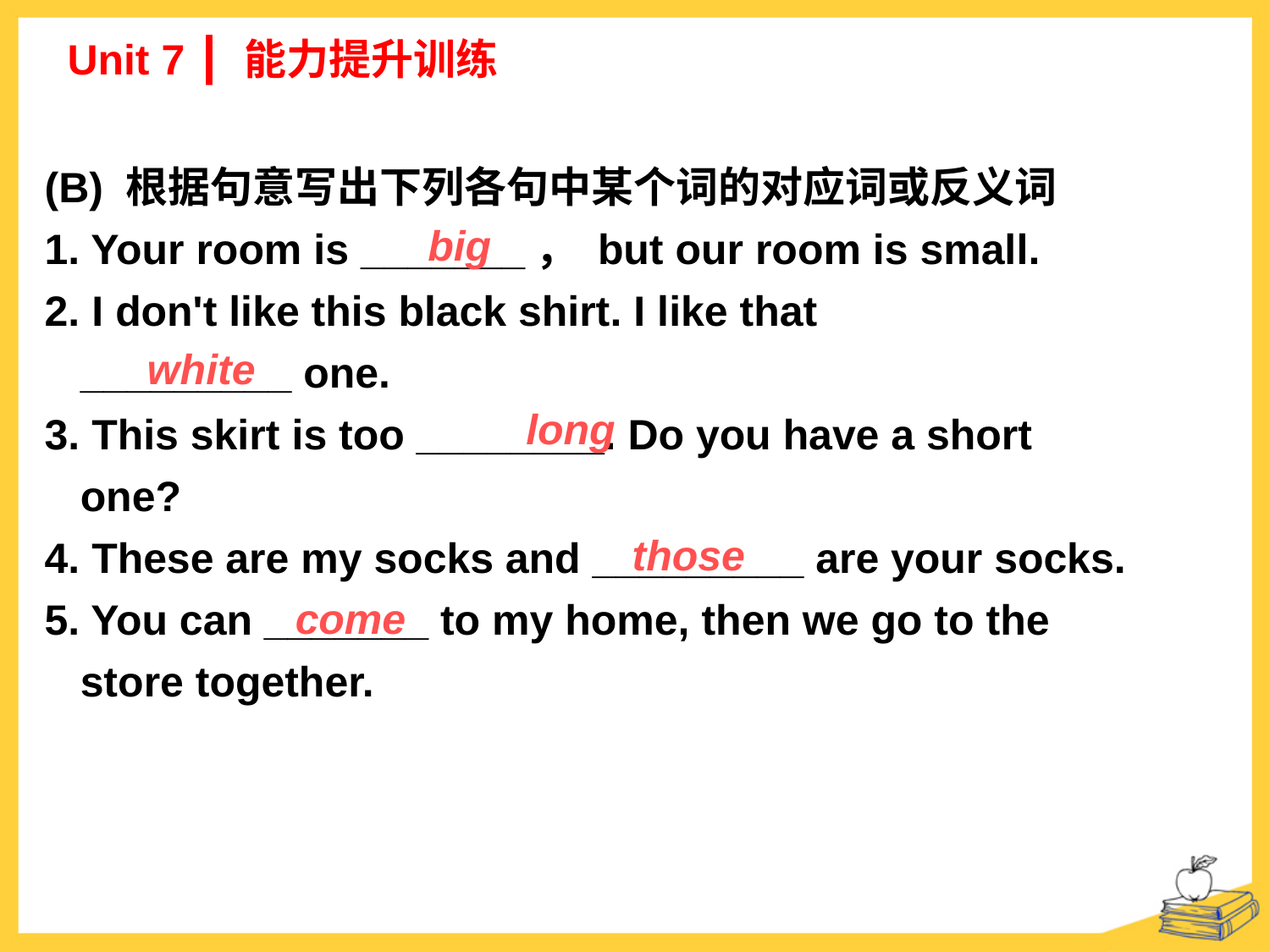

Unit 7 ┃ 能力提升训练
(B) 根据句意写出下列各句中某个词的对应词或反义词
1. Your room is _______， but our room is small.
2. I don't like this black shirt. I like that
   _________ one.
3. This skirt is too ________. Do you have a short
   one?
4. These are my socks and _________ are your socks.
5. You can _______ to my home, then we go to the
   store together.
big
white
long
those
come